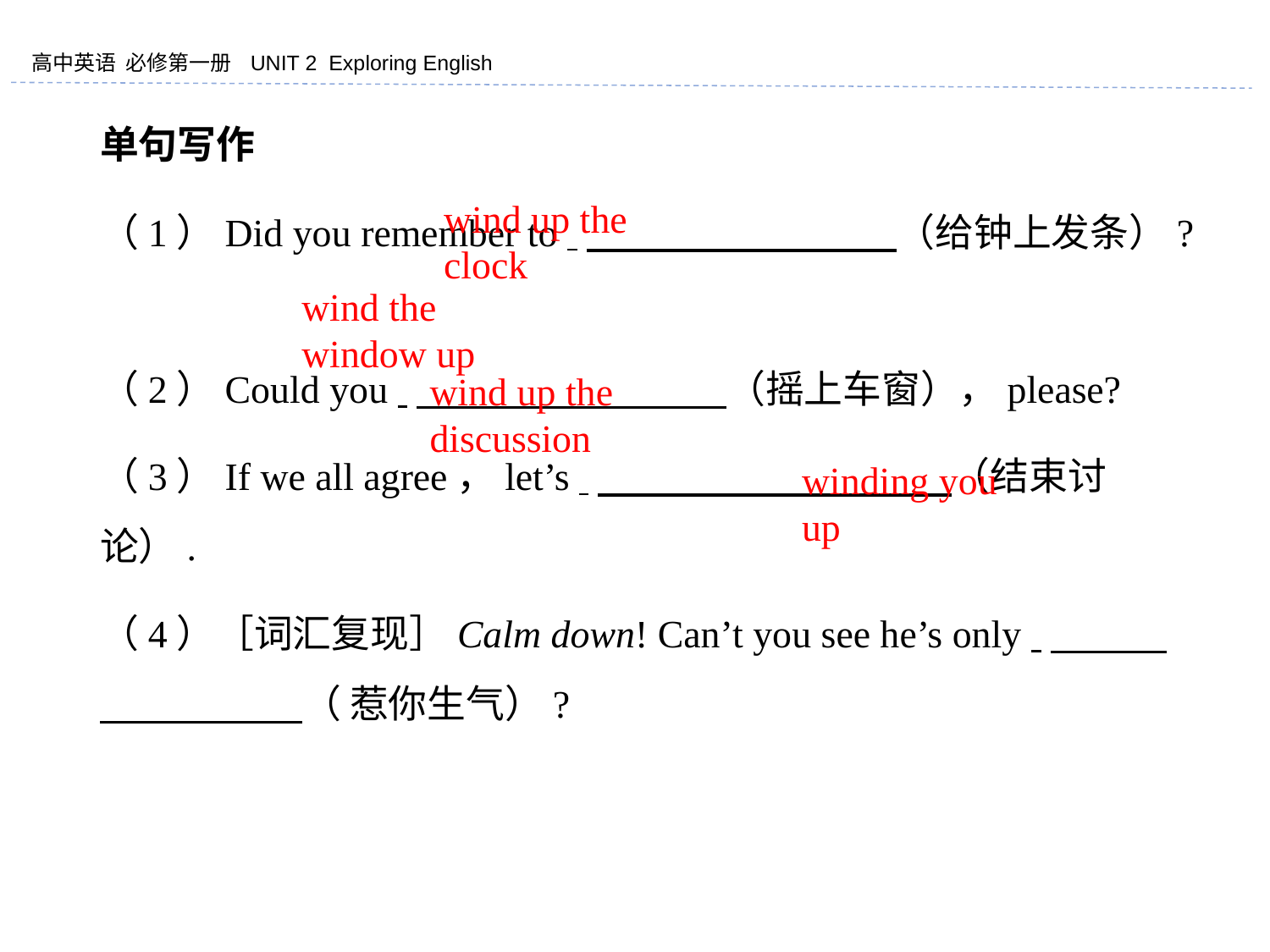

单句写作
（1）Did you remember to  　　　　　　　　（给钟上发条）?
（2）Could you  　　　　　　　　（摇上车窗），please?
（3）If we all agree，let’s  　　　　　　　　     （结束讨论）.
（4）［词汇复现］Calm down! Can’t you see he’s only  　　　　　　　　 （ 惹你生气）?

wind up the clock
wind the window up
wind up the discussion
winding you up